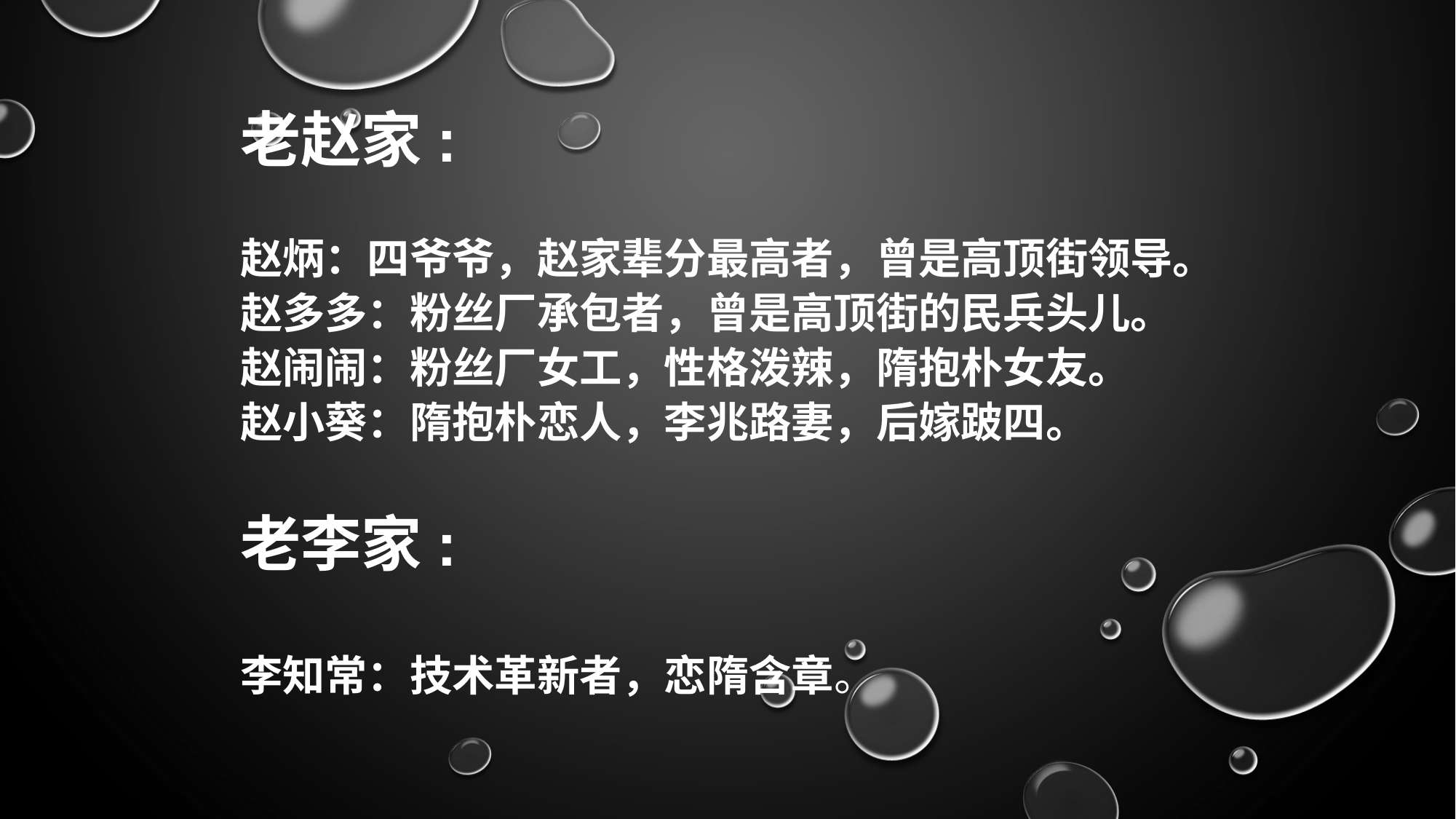

老赵家:
赵炳：四爷爷，赵家辈分最高者，曾是高顶街领导。
赵多多：粉丝厂承包者，曾是高顶街的民兵头儿。
赵闹闹：粉丝厂女工，性格泼辣，隋抱朴女友。
赵小葵：隋抱朴恋人，李兆路妻，后嫁跛四。
老李家:
李知常：技术革新者，恋隋含章。